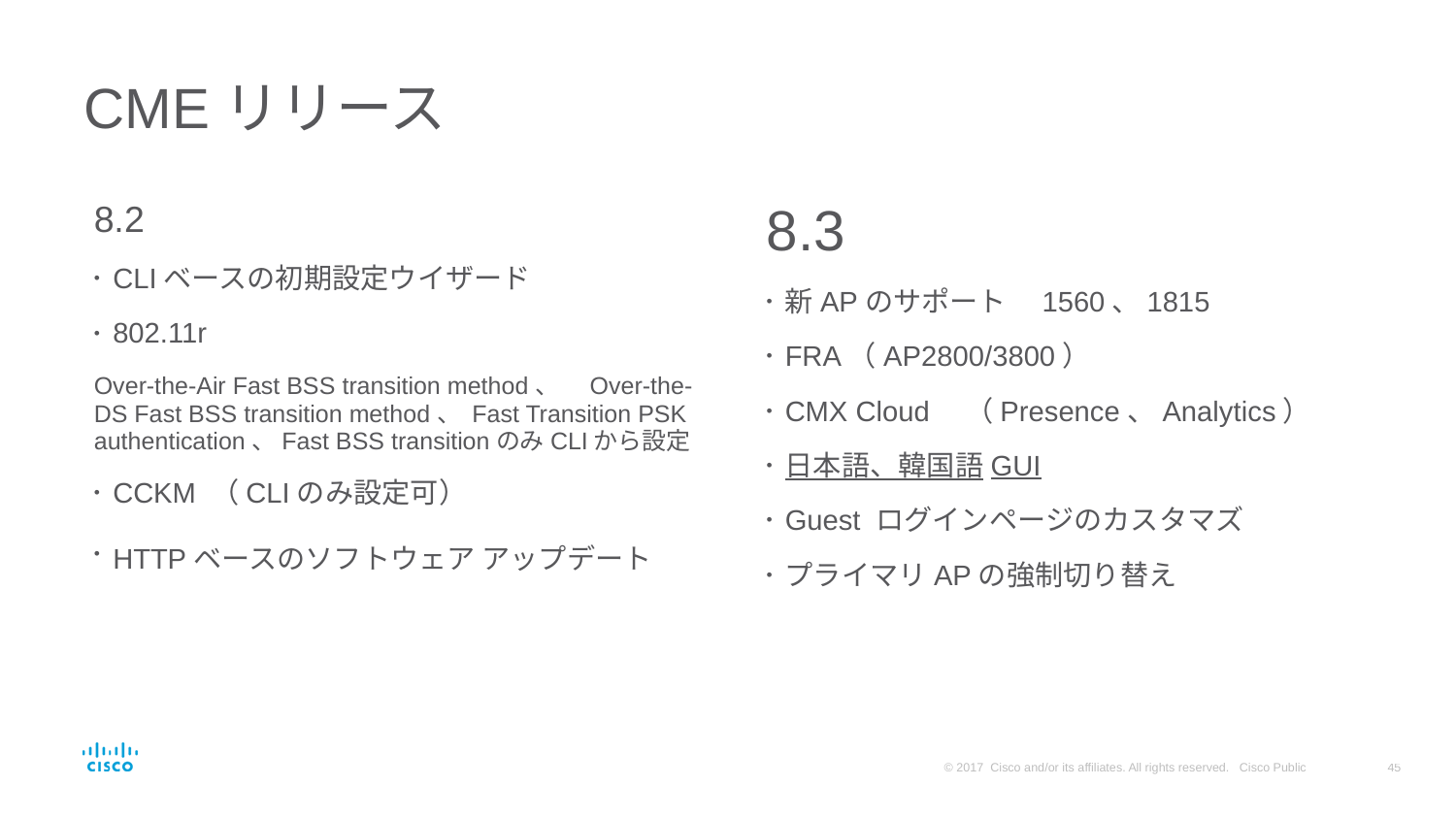

# CMEリリース
8.2
CLIベースの初期設定ウイザード
802.11r
Over-the-Air Fast BSS transition method、　Over-the-DS Fast BSS transition method、 Fast Transition PSK authentication、Fast BSS transitionのみCLIから設定
CCKM （CLIのみ設定可）
HTTPベースのソフトウェア アップデート
8.3
新APのサポート　1560、1815
FRA（AP2800/3800）
CMX Cloud　（Presence、Analytics）
日本語、韓国語GUI
Guest ログインページのカスタマズ
プライマリAPの強制切り替え